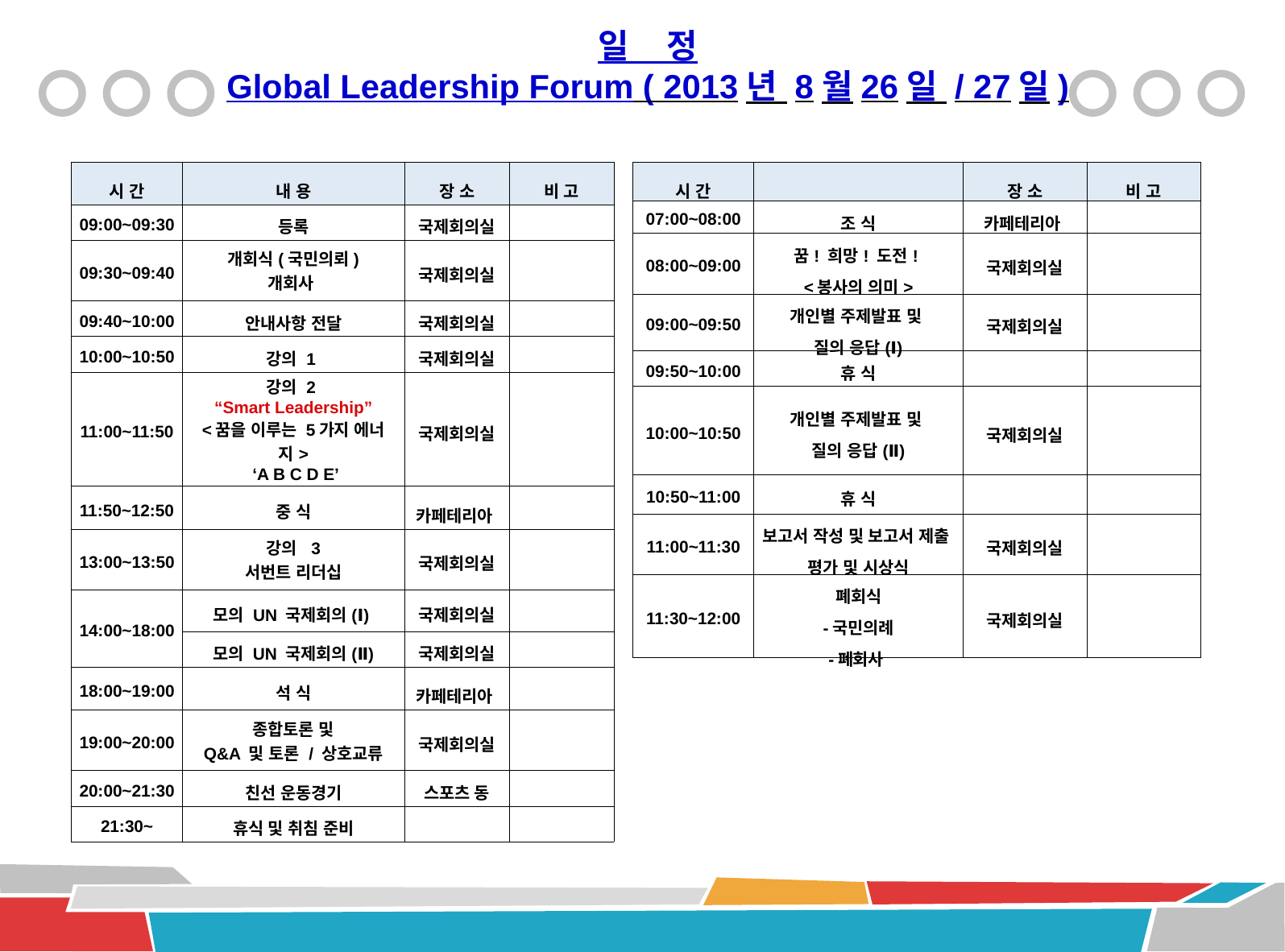

일    정
Global Leadership Forum ( 2013년 8월26일 / 27일)
| 시 간 | 내 용 | 장 소 | 비 고 |
| --- | --- | --- | --- |
| 09:00~09:30 | 등록 | 국제회의실 |  |
| 09:30~09:40 | 개회식(국민의뢰) 개회사 | 국제회의실 |  |
| 09:40~10:00 | 안내사항 전달 | 국제회의실 |  |
| 10:00~10:50 | 강의 1 | 국제회의실 |  |
| 11:00~11:50 | 강의 2 “Smart Leadership” <꿈을 이루는 5가지 에너지> ‘A B C D E’ | 국제회의실 |  |
| 11:50~12:50 | 중 식 | 카페테리아 |  |
| 13:00~13:50 | 강의 3 서번트 리더십 | 국제회의실 |  |
| 14:00~18:00 | 모의 UN 국제회의(Ⅰ) | 국제회의실 |  |
|  | 모의 UN 국제회의(Ⅱ) | 국제회의실 |  |
| 18:00~19:00 | 석 식 | 카페테리아 |  |
| 19:00~20:00 | 종합토론 및 Q&A 및 토론 / 상호교류 | 국제회의실 |  |
| 20:00~21:30 | 친선 운동경기 | 스포츠 동 |  |
| 21:30~ | 휴식 및 취침 준비 |  |  |
| 시 간 |  | 장 소 | 비 고 |
| --- | --- | --- | --- |
| 07:00~08:00 | 조 식 | 카페테리아 |  |
| 08:00~09:00 | 꿈! 희망! 도전! <봉사의 의미> | 국제회의실 |  |
| 09:00~09:50 | 개인별 주제발표 및 질의 응답(Ⅰ) | 국제회의실 |  |
| 09:50~10:00 | 휴 식 |  |  |
| 10:00~10:50 | 개인별 주제발표 및 질의 응답(Ⅱ) | 국제회의실 |  |
| 10:50~11:00 | 휴 식 |  |  |
| 11:00~11:30 | 보고서 작성 및 보고서 제출 평가 및 시상식 | 국제회의실 |  |
| 11:30~12:00 | 폐회식 -국민의례 -폐회사 | 국제회의실 |  |